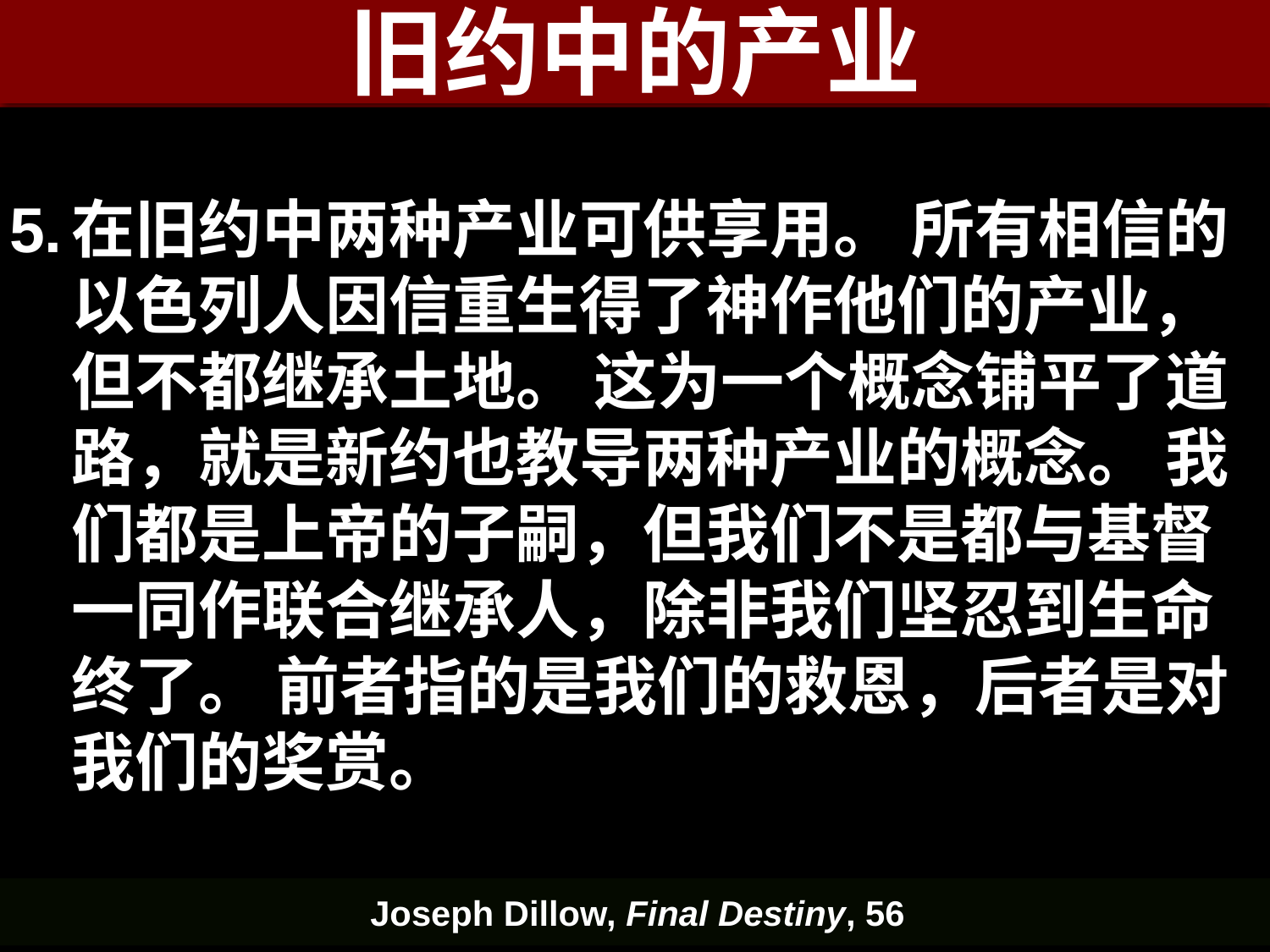

旧约中的产业
# Inheritance in the OT
5.	在旧约中两种产业可供享用。 所有相信的以色列人因信重生得了神作他们的产业，但不都继承土地。 这为一个概念铺平了道路，就是新约也教导两种产业的概念。 我们都是上帝的子嗣，但我们不是都与基督一同作联合继承人，除非我们坚忍到生命终了。 前者指的是我们的救恩，后者是对我们的奖赏。
Joseph Dillow, Final Destiny, 56